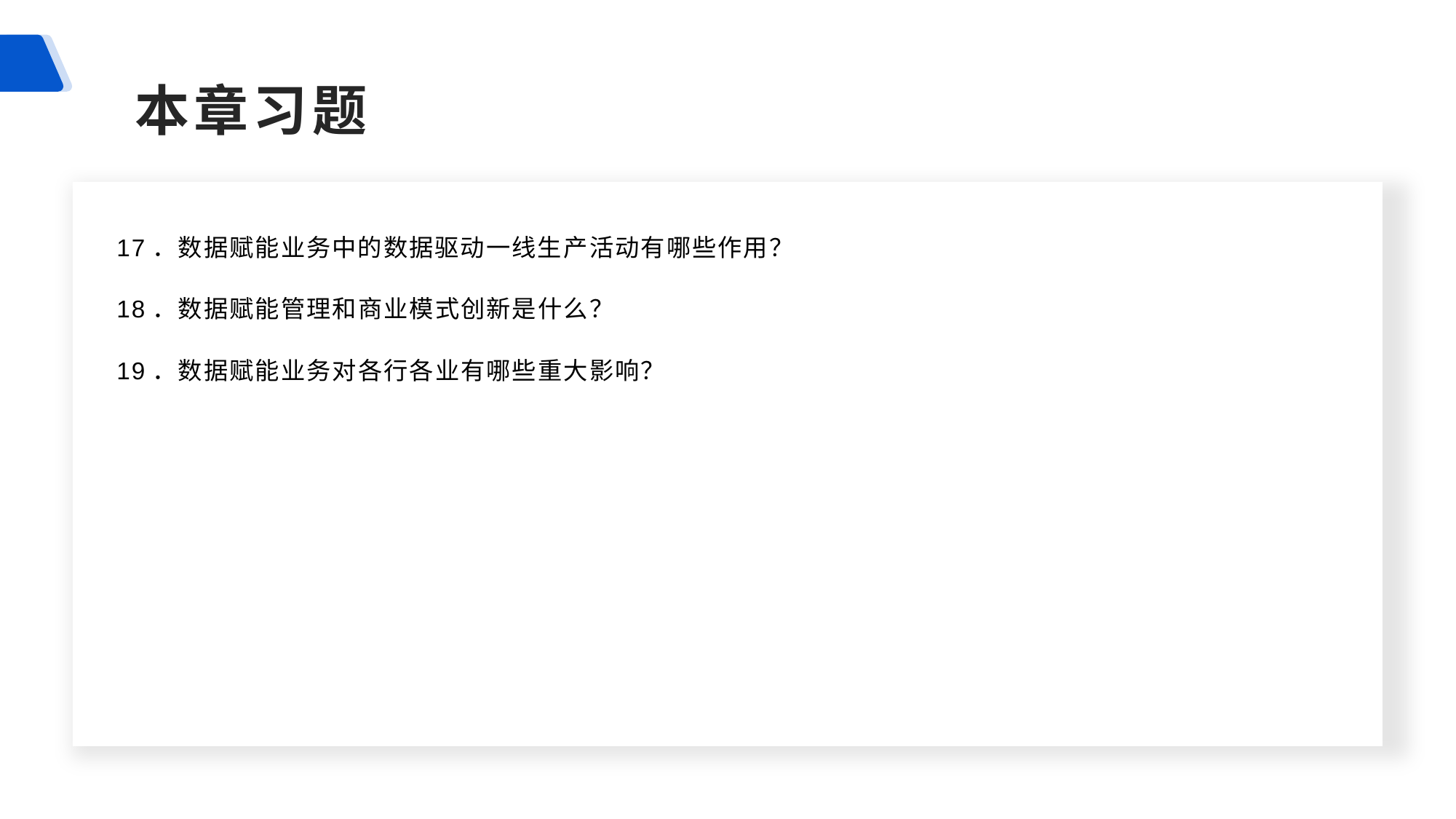

本章习题

17．数据赋能业务中的数据驱动一线生产活动有哪些作用？
18．数据赋能管理和商业模式创新是什么？
19．数据赋能业务对各行各业有哪些重大影响？